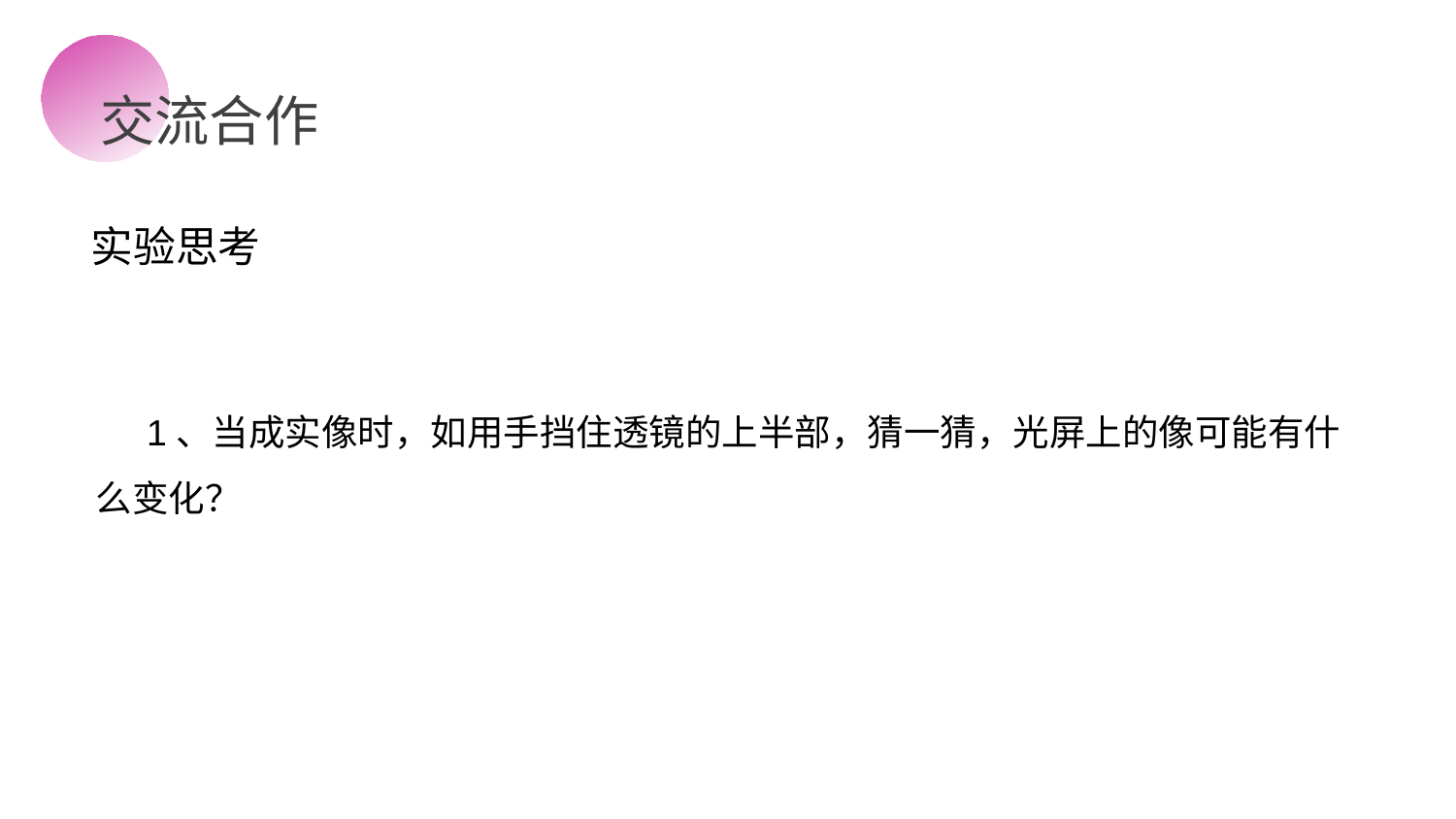

交流合作
实验思考
     1、当成实像时，如用手挡住透镜的上半部，猜一猜，光屏上的像可能有什么变化？